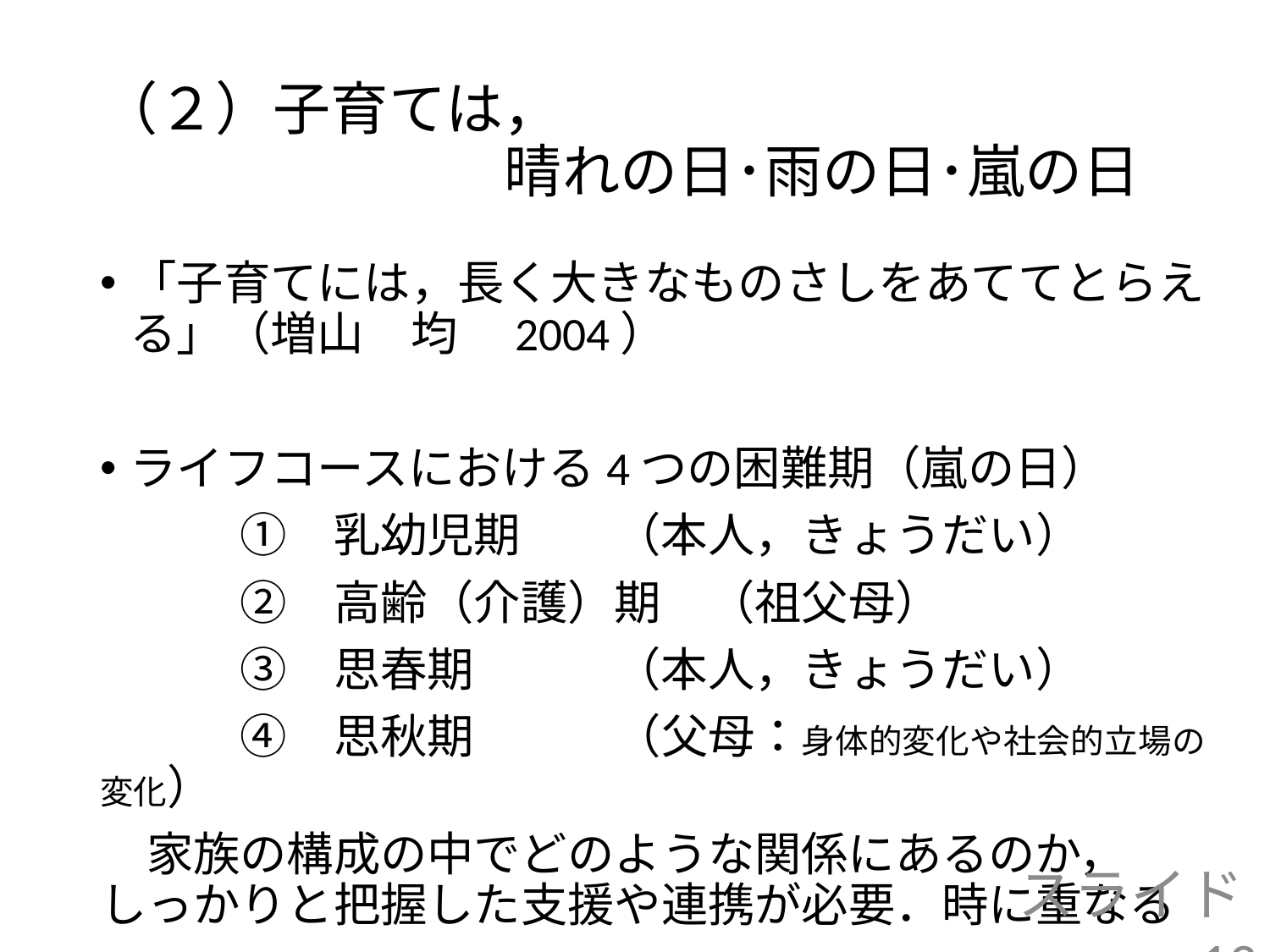

# （２）子育ては， 　　　　　　　晴れの日･雨の日･嵐の日
「子育てには，長く大きなものさしをあててとらえる」（増山　均　2004）

ライフコースにおける4つの困難期（嵐の日）
　　　①　乳幼児期　　（本人，きょうだい）
　　　②　高齢（介護）期　（祖父母）
　　　③　思春期　　　（本人，きょうだい）
　　　④　思秋期　　　（父母：身体的変化や社会的立場の変化）
　家族の構成の中でどのような関係にあるのか，しっかりと把握した支援や連携が必要．時に重なる
スライド13